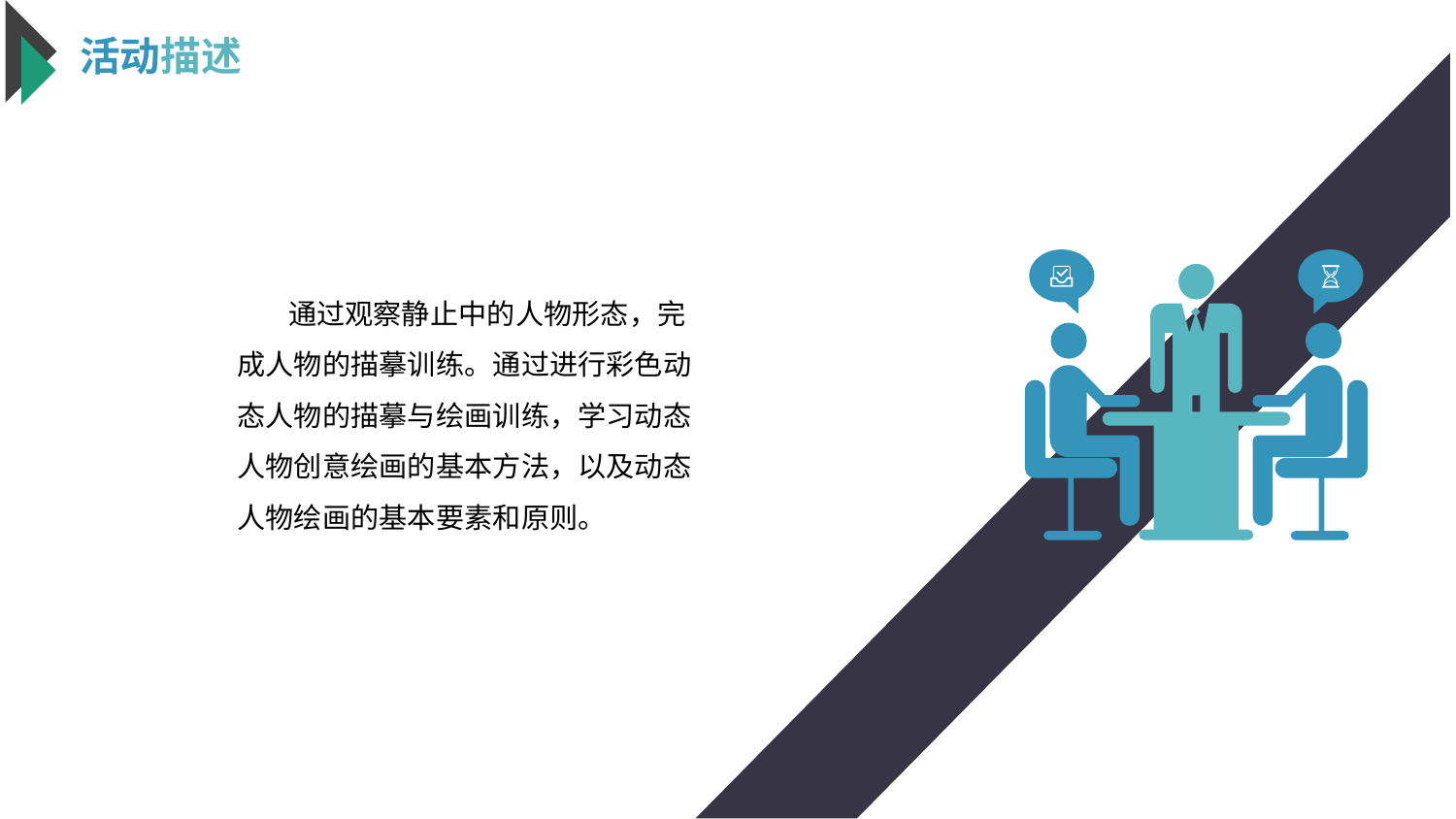

活动描述

       通过观察静止中的人物形态，完成人物的描摹训练。通过进行彩色动态人物的描摹与绘画训练，学习动态人物创意绘画的基本方法，以及动态人物绘画的基本要素和原则。